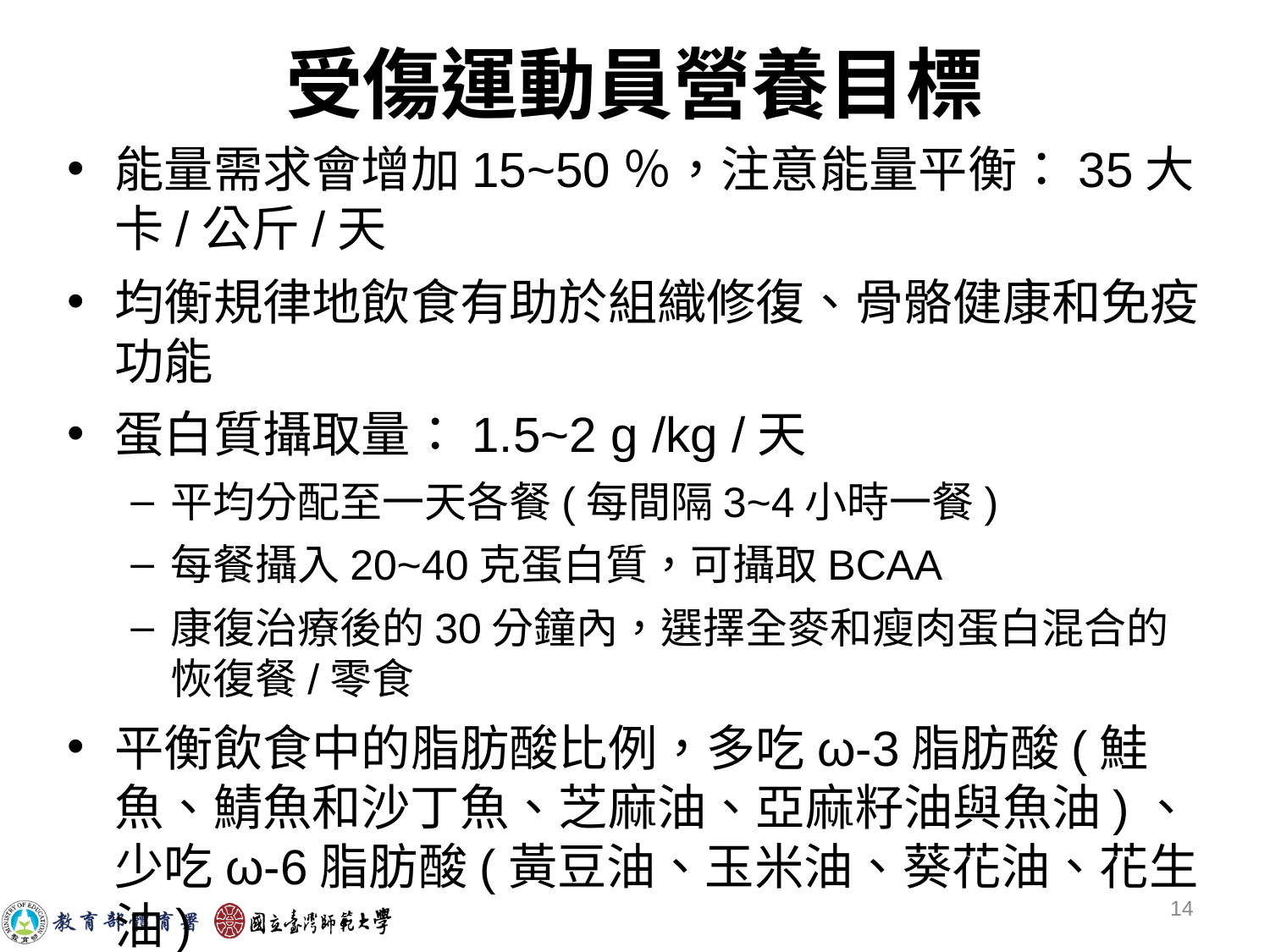

# 受傷運動員營養目標
能量需求會增加15~50％，注意能量平衡：35大卡/公斤/天
均衡規律地飲食有助於組織修復、骨骼健康和免疫功能
蛋白質攝取量：1.5~2 g /kg /天
平均分配至一天各餐(每間隔3~4小時一餐)
每餐攝入20~40克蛋白質，可攝取BCAA
康復治療後的30分鐘內，選擇全麥和瘦肉蛋白混合的恢復餐/零食
平衡飲食中的脂肪酸比例，多吃ω-3脂肪酸(鮭魚、鯖魚和沙丁魚、芝麻油、亞麻籽油與魚油)、少吃ω-6脂肪酸(黃豆油、玉米油、葵花油、花生油)

14